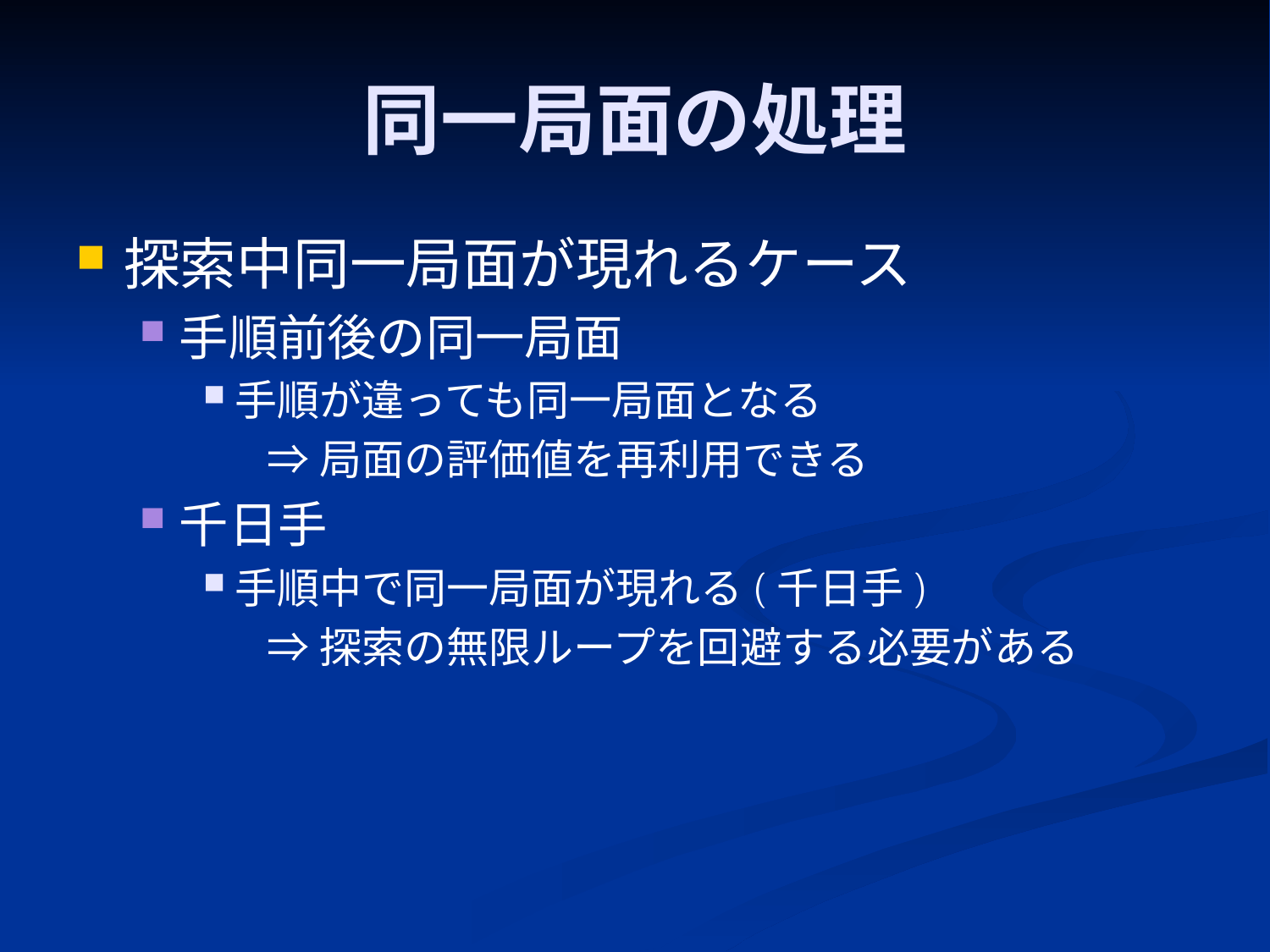

# 同一局面の処理
探索中同一局面が現れるケース
手順前後の同一局面
手順が違っても同一局面となる
⇒局面の評価値を再利用できる
千日手
手順中で同一局面が現れる(千日手)
⇒探索の無限ループを回避する必要がある